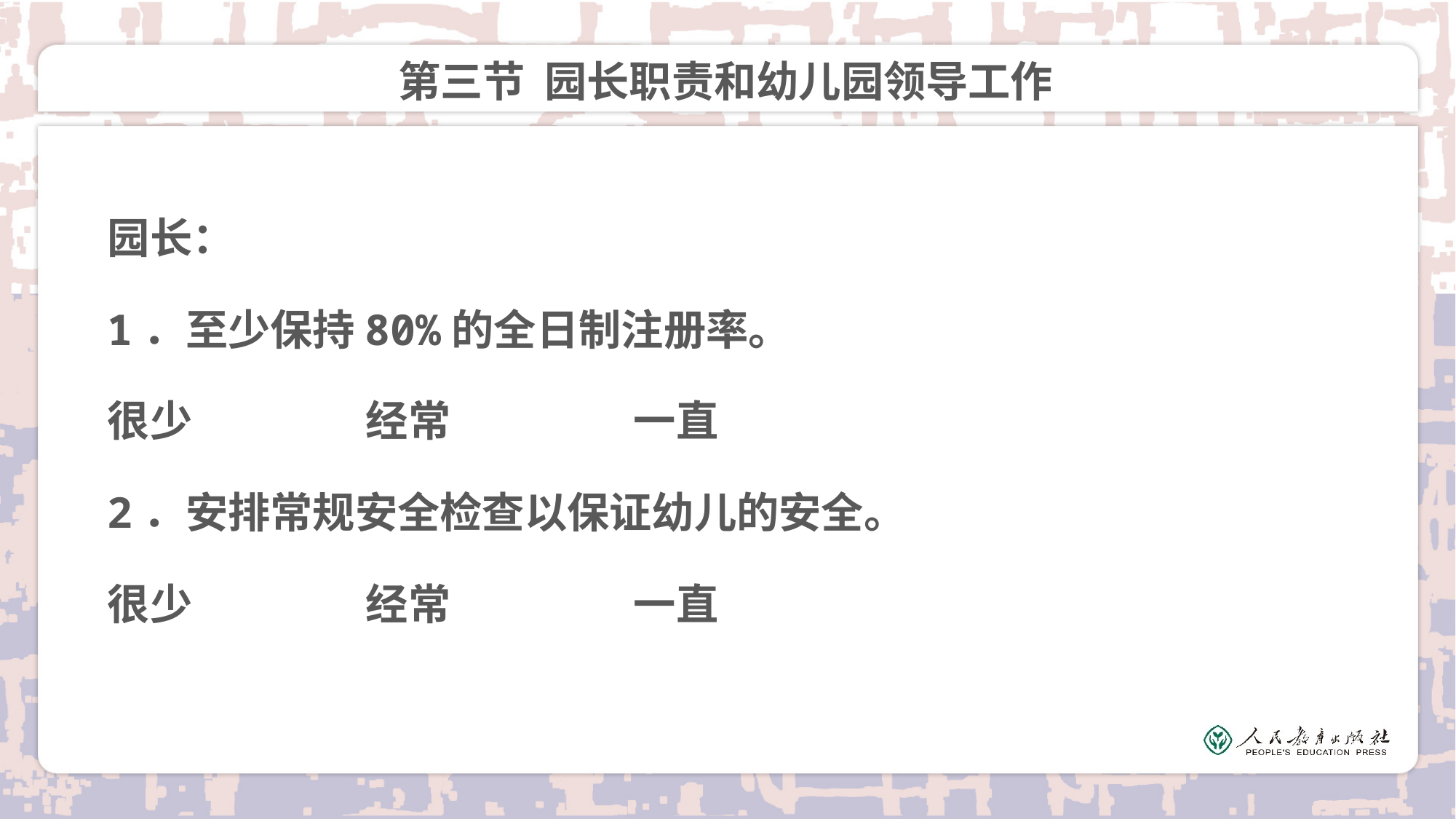

# 第三节  园长职责和幼儿园领导工作
园长：
1．至少保持80%的全日制注册率。
很少                  经常                   一直
2．安排常规安全检查以保证幼儿的安全。
很少                  经常                   一直